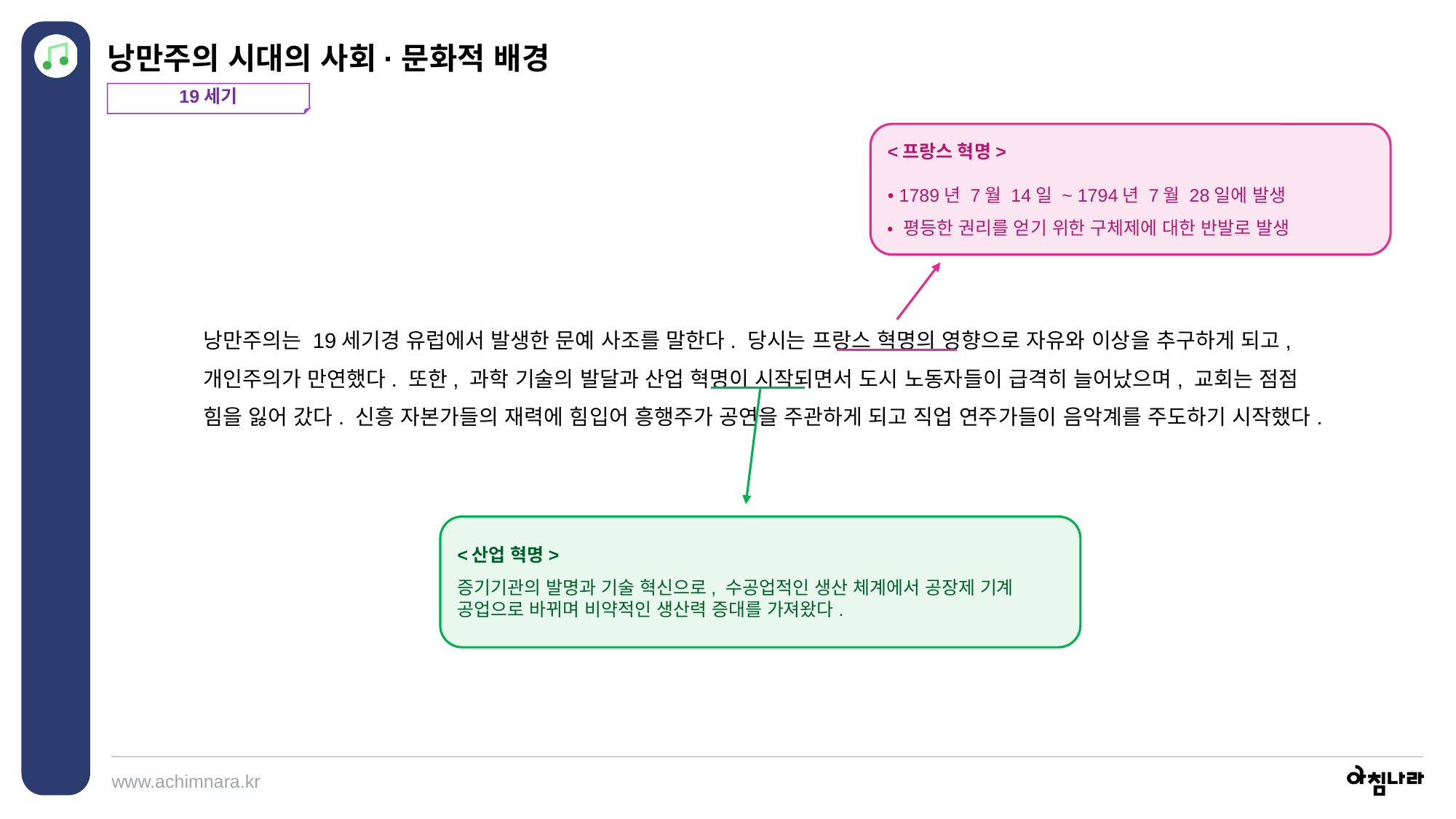

낭만주의 시대의 사회·문화적 배경
19세기
<프랑스 혁명>

• 1789년 7월 14일 ~ 1794년 7월 28일에 발생
• 평등한 권리를 얻기 위한 구체제에 대한 반발로 발생
낭만주의는 19세기경 유럽에서 발생한 문예 사조를 말한다. 당시는 프랑스 혁명의 영향으로 자유와 이상을 추구하게 되고, 개인주의가 만연했다. 또한, 과학 기술의 발달과 산업 혁명이 시작되면서 도시 노동자들이 급격히 늘어났으며, 교회는 점점 힘을 잃어 갔다. 신흥 자본가들의 재력에 힘입어 흥행주가 공연을 주관하게 되고 직업 연주가들이 음악계를 주도하기 시작했다.
<산업 혁명>

증기기관의 발명과 기술 혁신으로, 수공업적인 생산 체계에서 공장제 기계 공업으로 바뀌며 비약적인 생산력 증대를 가져왔다.